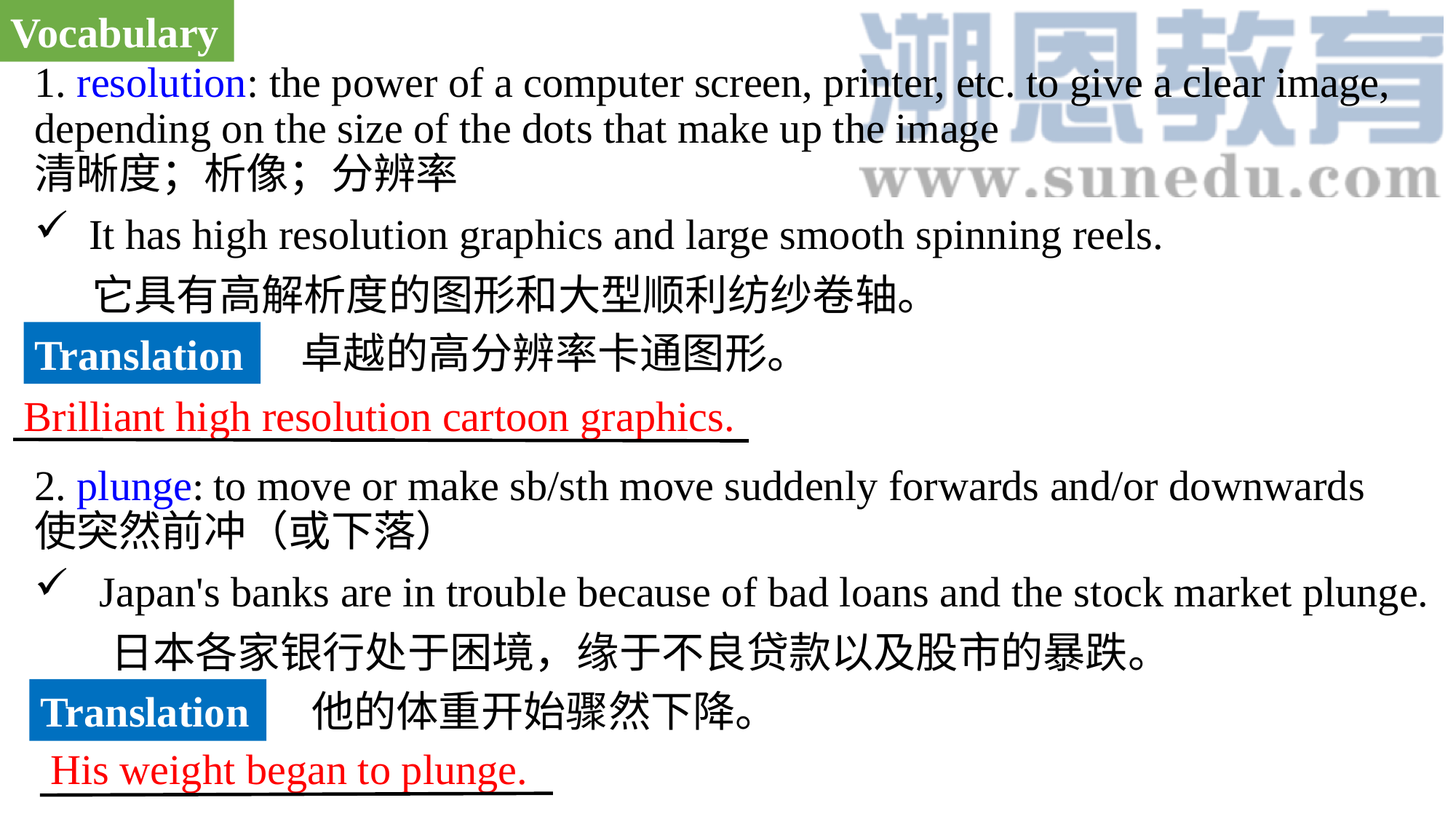

Vocabulary
1. resolution: the power of a computer screen, printer, etc. to give a clear image, depending on the size of the dots that make up the image                                       清晰度；析像；分辨率
It has high resolution graphics and large smooth spinning reels.
     它具有高解析度的图形和大型顺利纺纱卷轴。

2. plunge: to move or make sb/sth move suddenly forwards and/or downwards    使突然前冲（或下落）
 Japan's banks are in trouble because of bad loans and the stock market plunge.
       日本各家银行处于困境，缘于不良贷款以及股市的暴跌。
卓越的高分辨率卡通图形。
Translation
Brilliant high resolution cartoon graphics.
Translation
他的体重开始骤然下降。
His weight began to plunge.